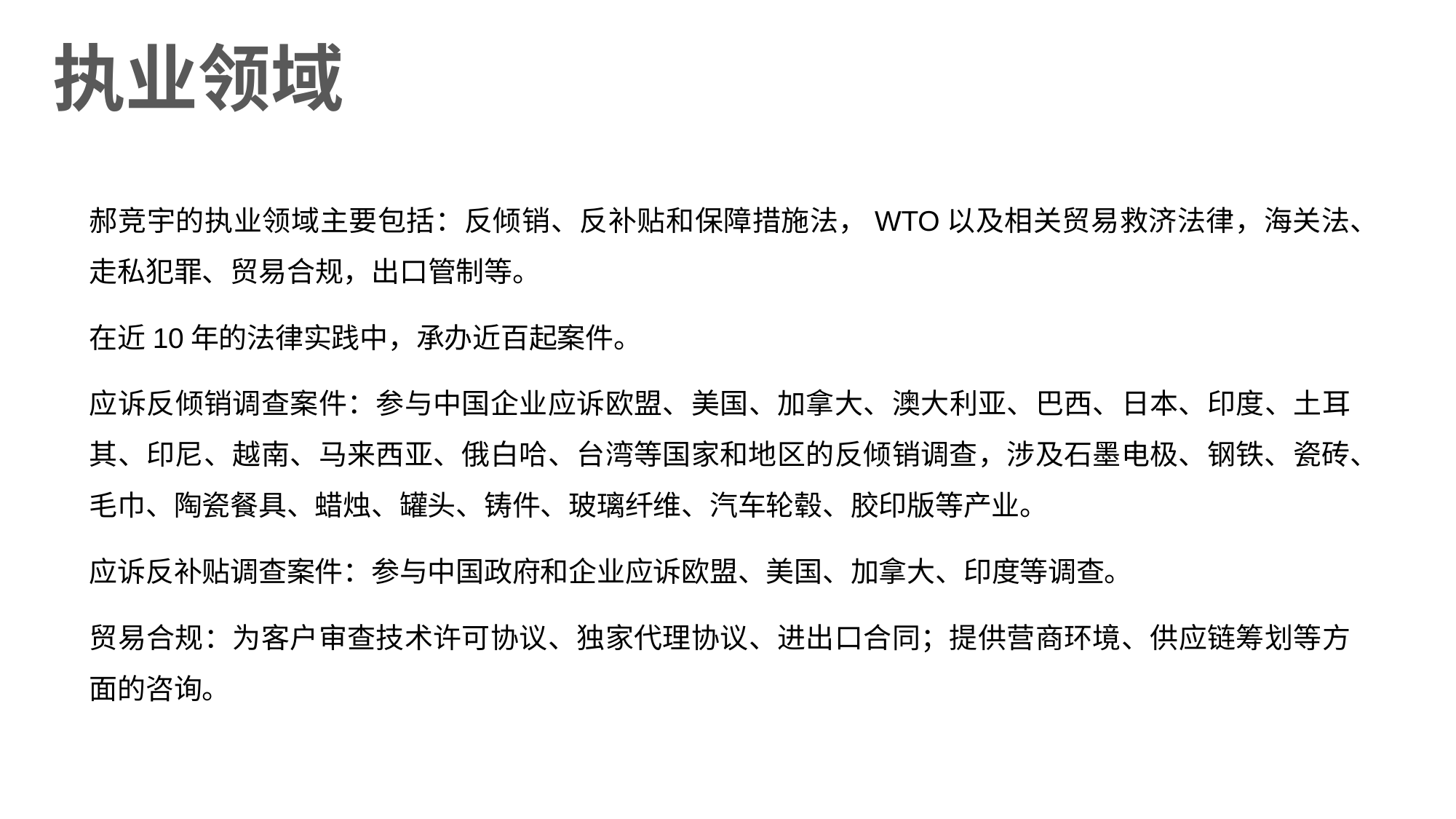

严格保密
23
执业领域
郝竞宇的执业领域主要包括：反倾销、反补贴和保障措施法，WTO以及相关贸易救济法律，海关法、走私犯罪、贸易合规，出口管制等。
在近10年的法律实践中，承办近百起案件。
应诉反倾销调查案件：参与中国企业应诉欧盟、美国、加拿大、澳大利亚、巴西、日本、印度、土耳其、印尼、越南、马来西亚、俄白哈、台湾等国家和地区的反倾销调查，涉及石墨电极、钢铁、瓷砖、毛巾、陶瓷餐具、蜡烛、罐头、铸件、玻璃纤维、汽车轮毂、胶印版等产业。
应诉反补贴调查案件：参与中国政府和企业应诉欧盟、美国、加拿大、印度等调查。
贸易合规：为客户审查技术许可协议、独家代理协议、进出口合同；提供营商环境、供应链筹划等方面的咨询。